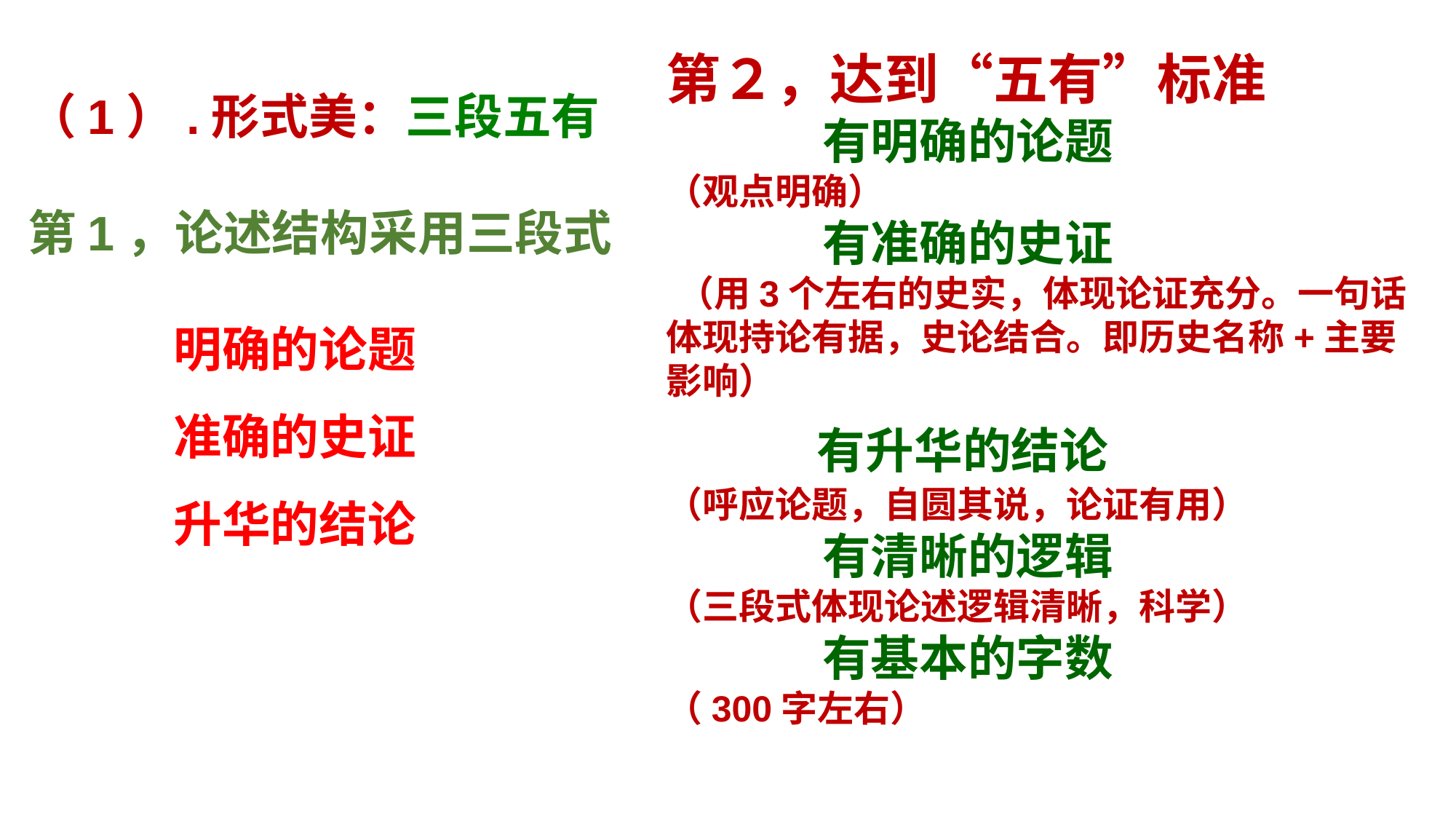

第２，达到“五有”标准
             有明确的论题
（观点明确）
             有准确的史证
 （用3个左右的史实，体现论证充分。一句话体现持论有据，史论结合。即历史名称+主要影响）
          有升华的结论
（呼应论题，自圆其说，论证有用）
             有清晰的逻辑
（三段式体现论述逻辑清晰，科学）
             有基本的字数
（300字左右）

（1）.形式美：三段五有

第1，论述结构采用三段式

　　　明确的论题
　　　准确的史证
　　　升华的结论